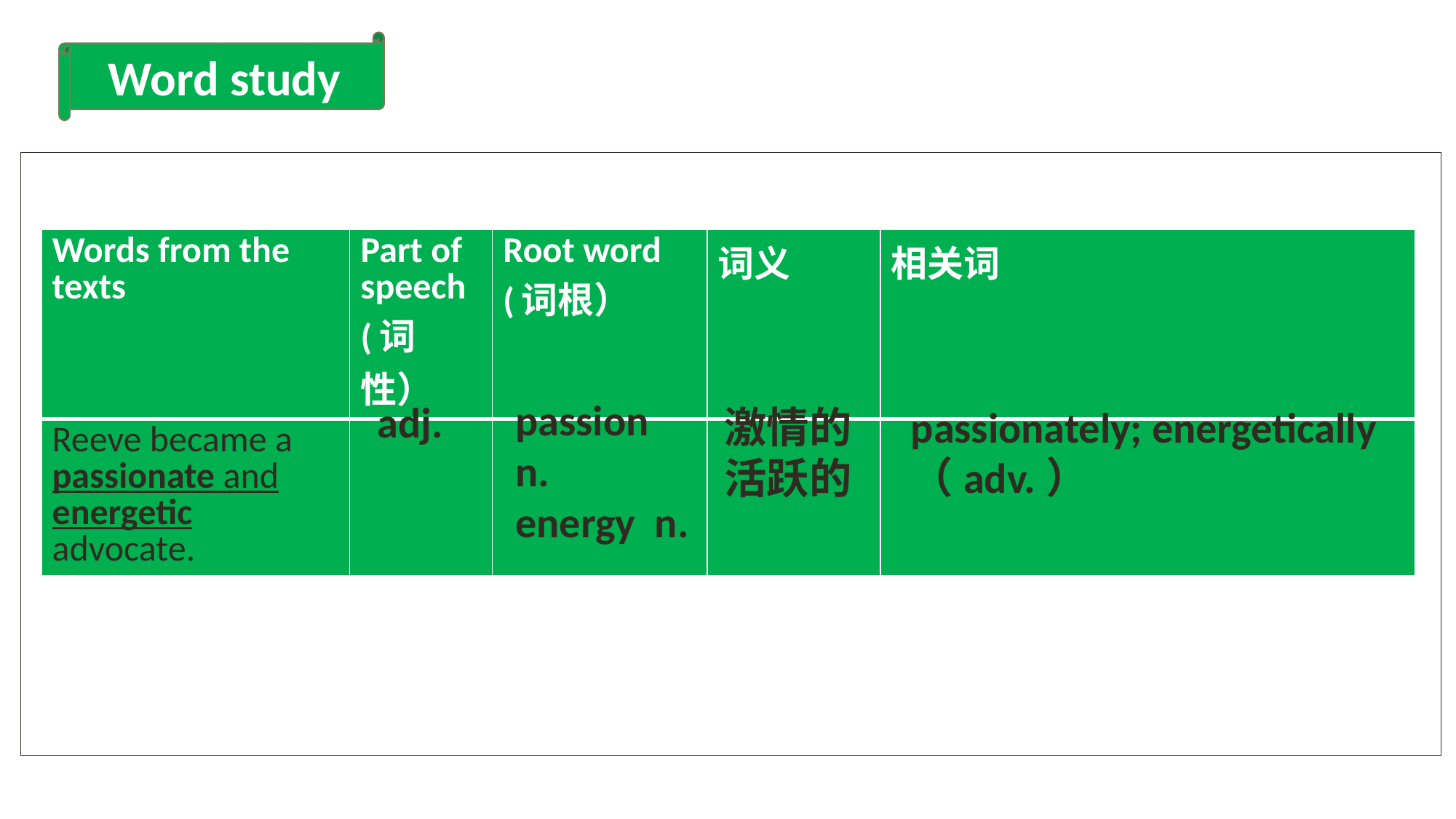

Word study

| Words from the texts | Part of speech (词性） | Root word (词根） | 词义 | 相关词 |
| --- | --- | --- | --- | --- |
| Reeve became a passionate and energetic advocate. |  |  |  |  |
passion   n.
energy  n.
adj.
passionately; energetically
（adv.）
激情的
活跃的